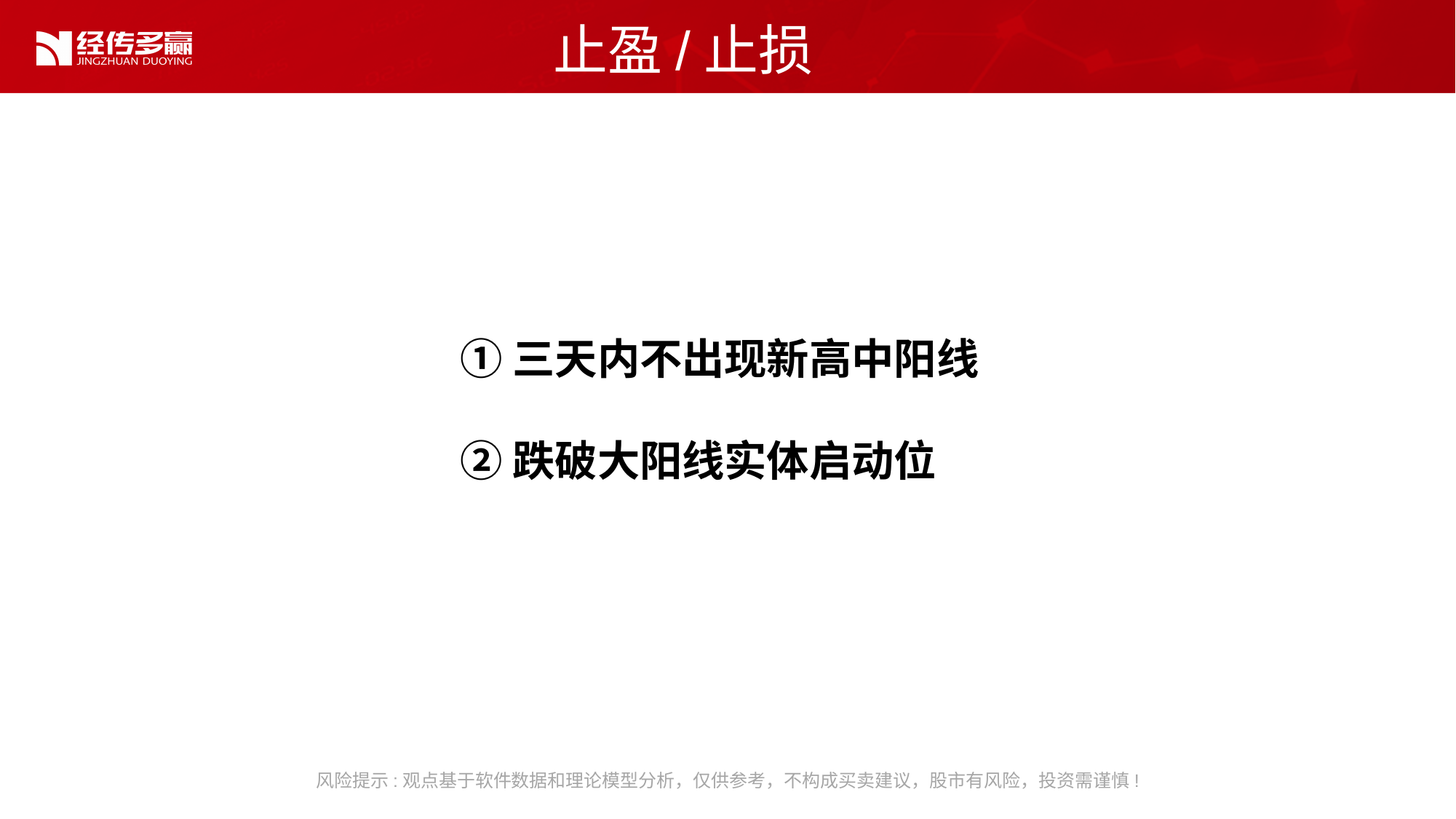

止盈/止损
①三天内不出现新高中阳线

②跌破大阳线实体启动位
风险提示:观点基于软件数据和理论模型分析，仅供参考，不构成买卖建议，股市有风险，投资需谨慎!